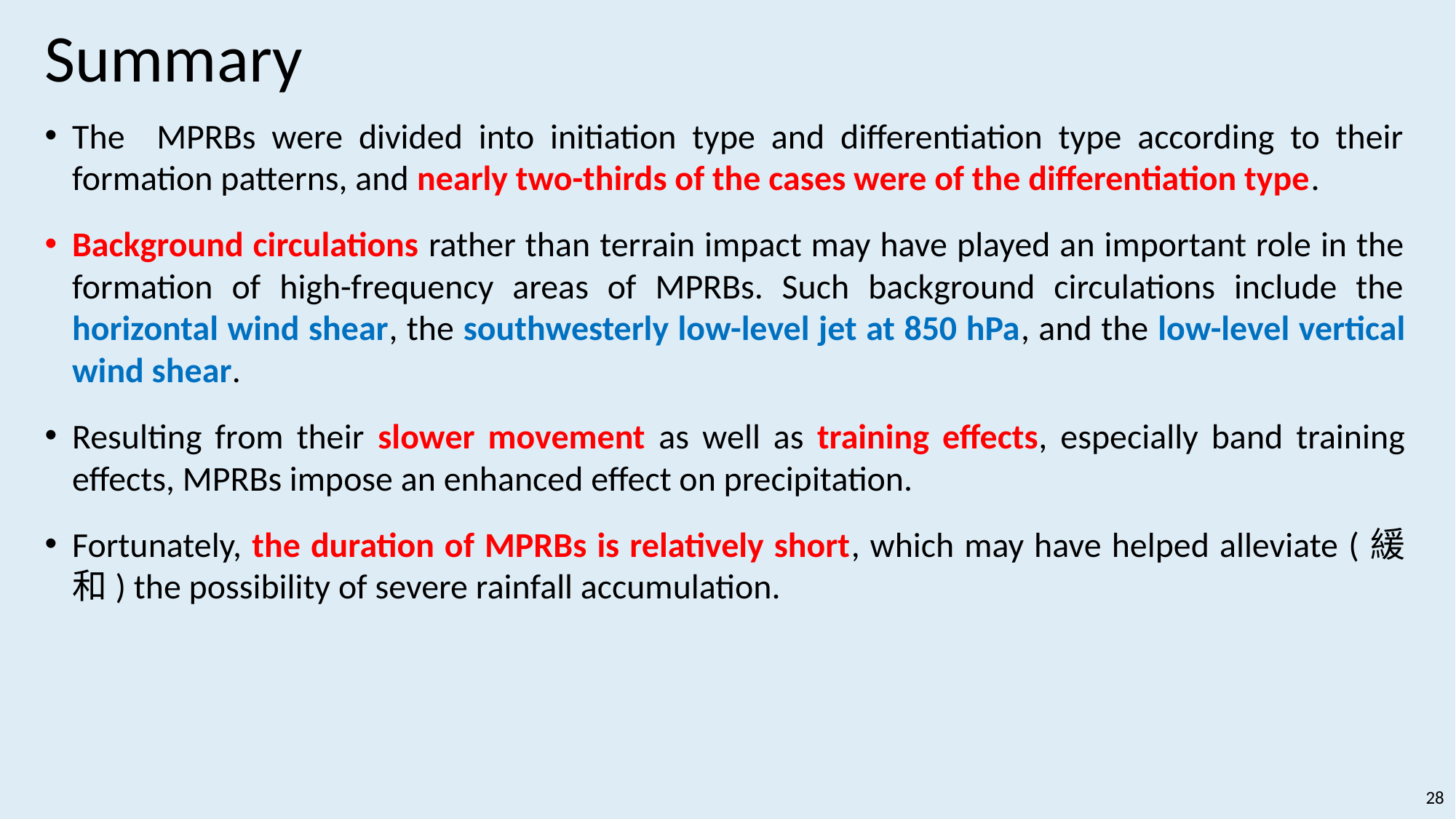

# Summary
The  MPRBs were divided into initiation type and differentiation type according to their formation patterns, and nearly two-thirds of the cases were of the differentiation type.
Background circulations rather than terrain impact may have played an important role in the formation of high-frequency areas of MPRBs. Such background circulations include the horizontal wind shear, the southwesterly low-level jet at 850 hPa, and the low-level vertical wind shear.
Resulting from their slower movement as well as training effects, especially band training effects, MPRBs impose an enhanced effect on precipitation.
Fortunately, the duration of MPRBs is relatively short, which may have helped alleviate (緩和) the possibility of severe rainfall accumulation.
28